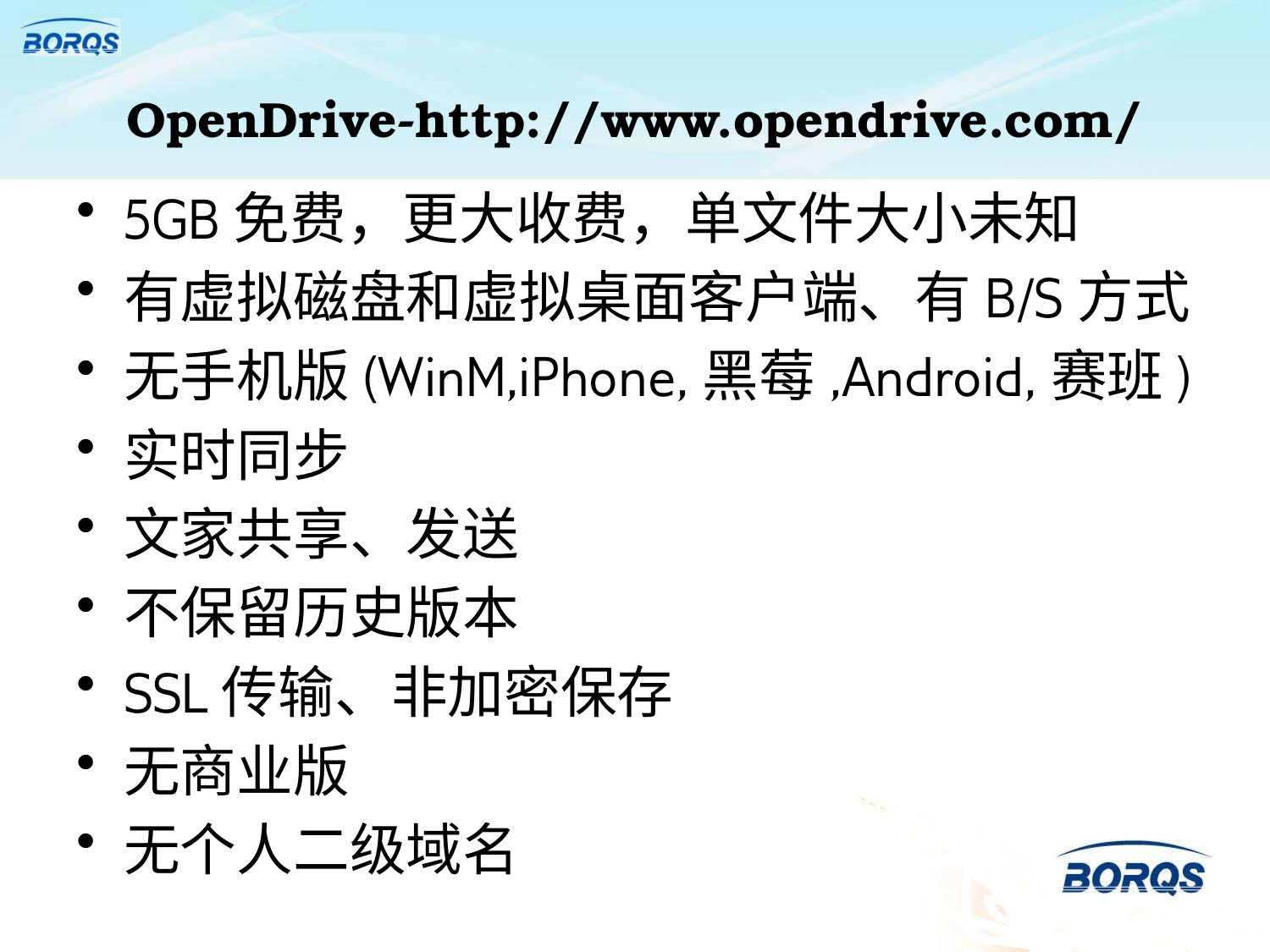

# OpenDrive-http://www.opendrive.com/
5GB免费，更大收费，单文件大小未知
有虚拟磁盘和虚拟桌面客户端、有B/S方式
无手机版(WinM,iPhone,黑莓,Android,赛班)
实时同步
文家共享、发送
不保留历史版本
SSL传输、非加密保存
无商业版
无个人二级域名